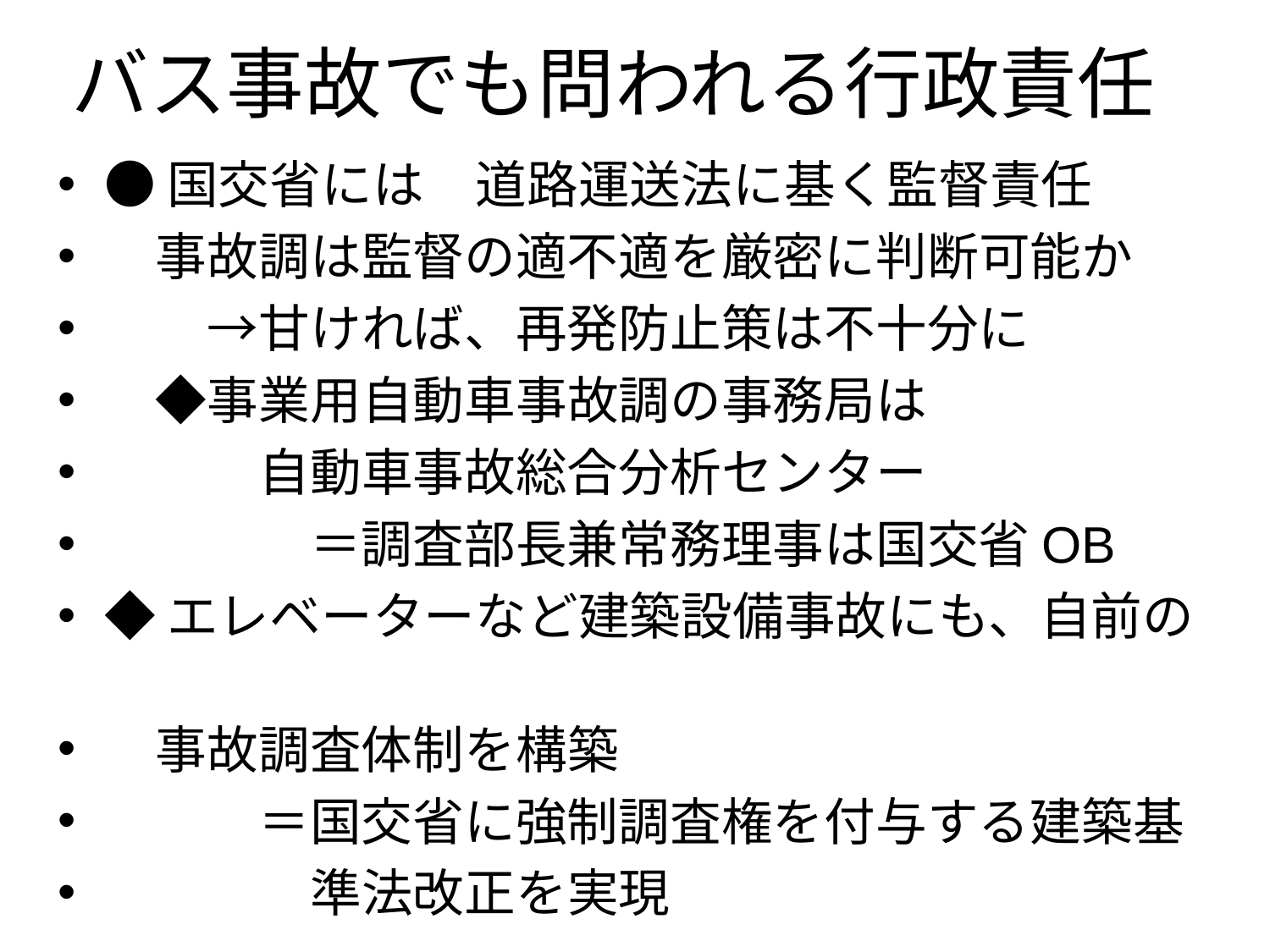

# バス事故でも問われる行政責任
●国交省には　道路運送法に基く監督責任
　事故調は監督の適不適を厳密に判断可能か
　　→甘ければ、再発防止策は不十分に
　◆事業用自動車事故調の事務局は
　　　自動車事故総合分析センター
　　　　＝調査部長兼常務理事は国交省OB
◆エレベーターなど建築設備事故にも、自前の
　事故調査体制を構築
　　　＝国交省に強制調査権を付与する建築基
　　　　準法改正を実現